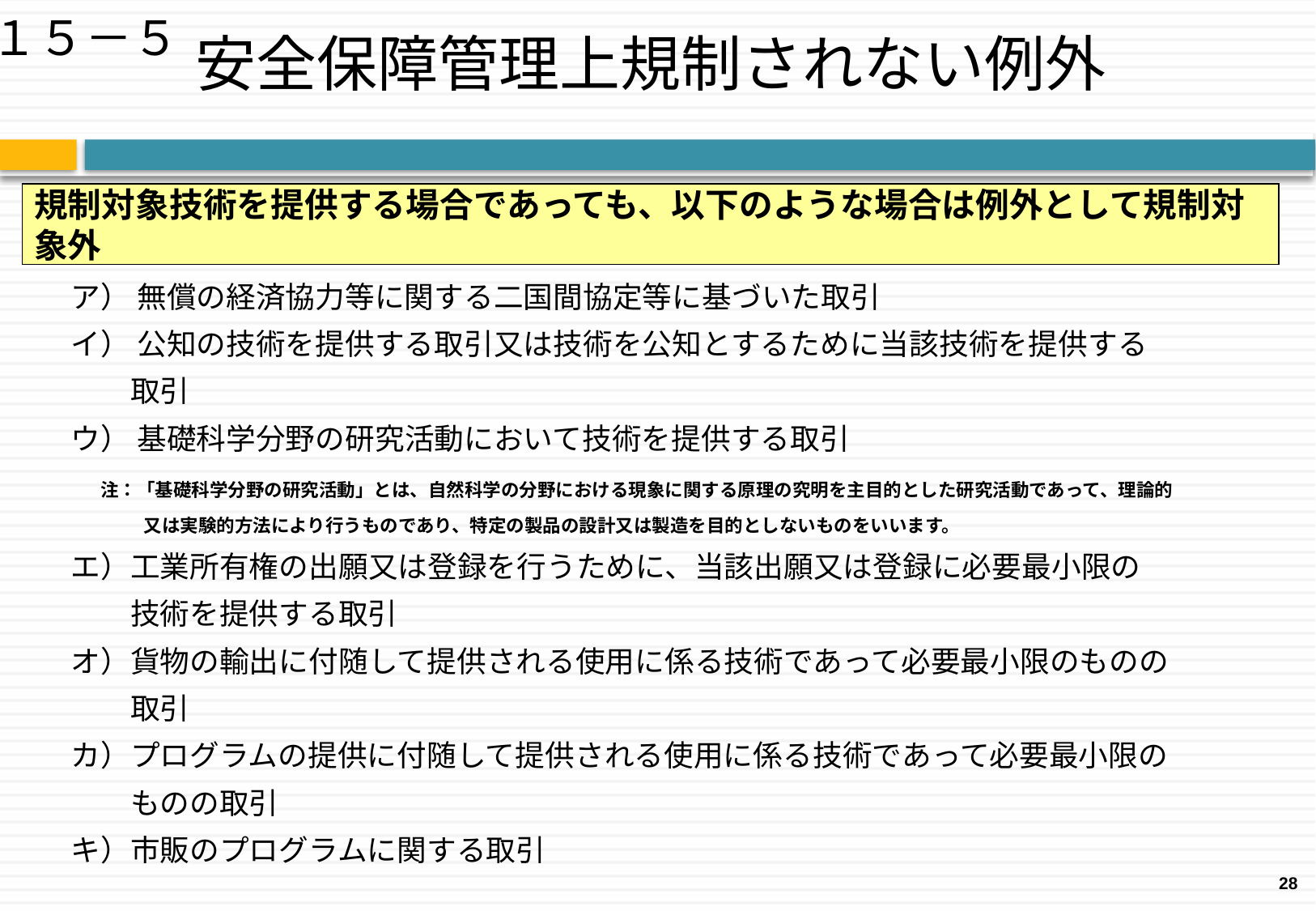

# 安全保障管理上規制されない例外
１５－５
規制対象技術を提供する場合であっても、以下のような場合は例外として規制対象外
ア） 無償の経済協力等に関する二国間協定等に基づいた取引
イ） 公知の技術を提供する取引又は技術を公知とするために当該技術を提供する
　　取引
ウ） 基礎科学分野の研究活動において技術を提供する取引
　注：「基礎科学分野の研究活動」とは、自然科学の分野における現象に関する原理の究明を主目的とした研究活動であって、理論的
　　　　又は実験的方法により行うものであり、特定の製品の設計又は製造を目的としないものをいいます。
エ）工業所有権の出願又は登録を行うために、当該出願又は登録に必要最小限の
　　技術を提供する取引
オ）貨物の輸出に付随して提供される使用に係る技術であって必要最小限のものの
　　取引
カ）プログラムの提供に付随して提供される使用に係る技術であって必要最小限の
　　ものの取引
キ）市販のプログラムに関する取引
28